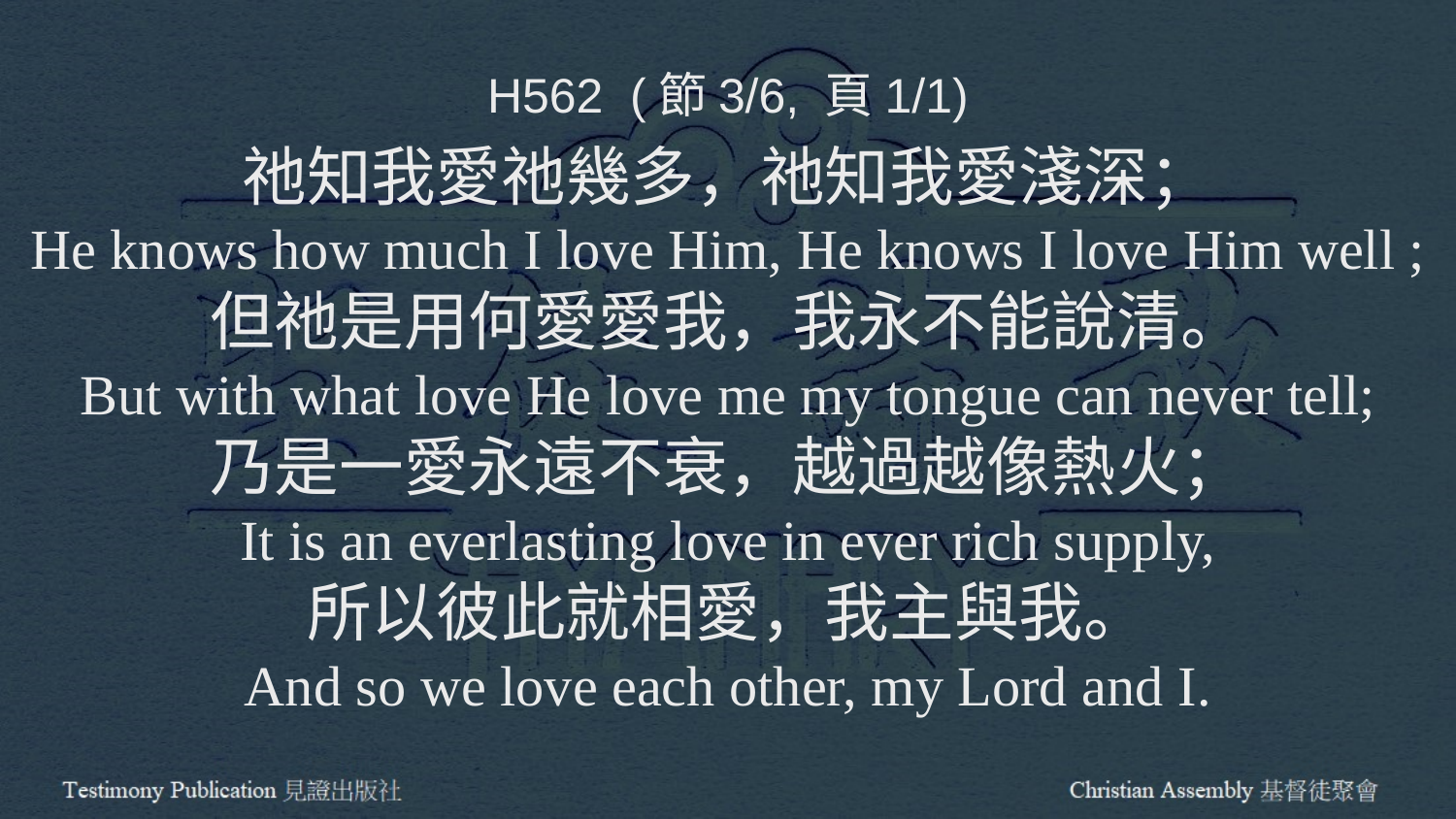

H562  (節3/6, 頁1/1)
祂知我愛祂幾多，祂知我愛淺深；
He knows how much I love Him, He knows I love Him well ;
但祂是用何愛愛我，我永不能說清。
But with what love He love me my tongue can never tell;
乃是一愛永遠不衰，越過越像熱火；
It is an everlasting love in ever rich supply,
所以彼此就相愛，我主與我。
And so we love each other, my Lord and I.